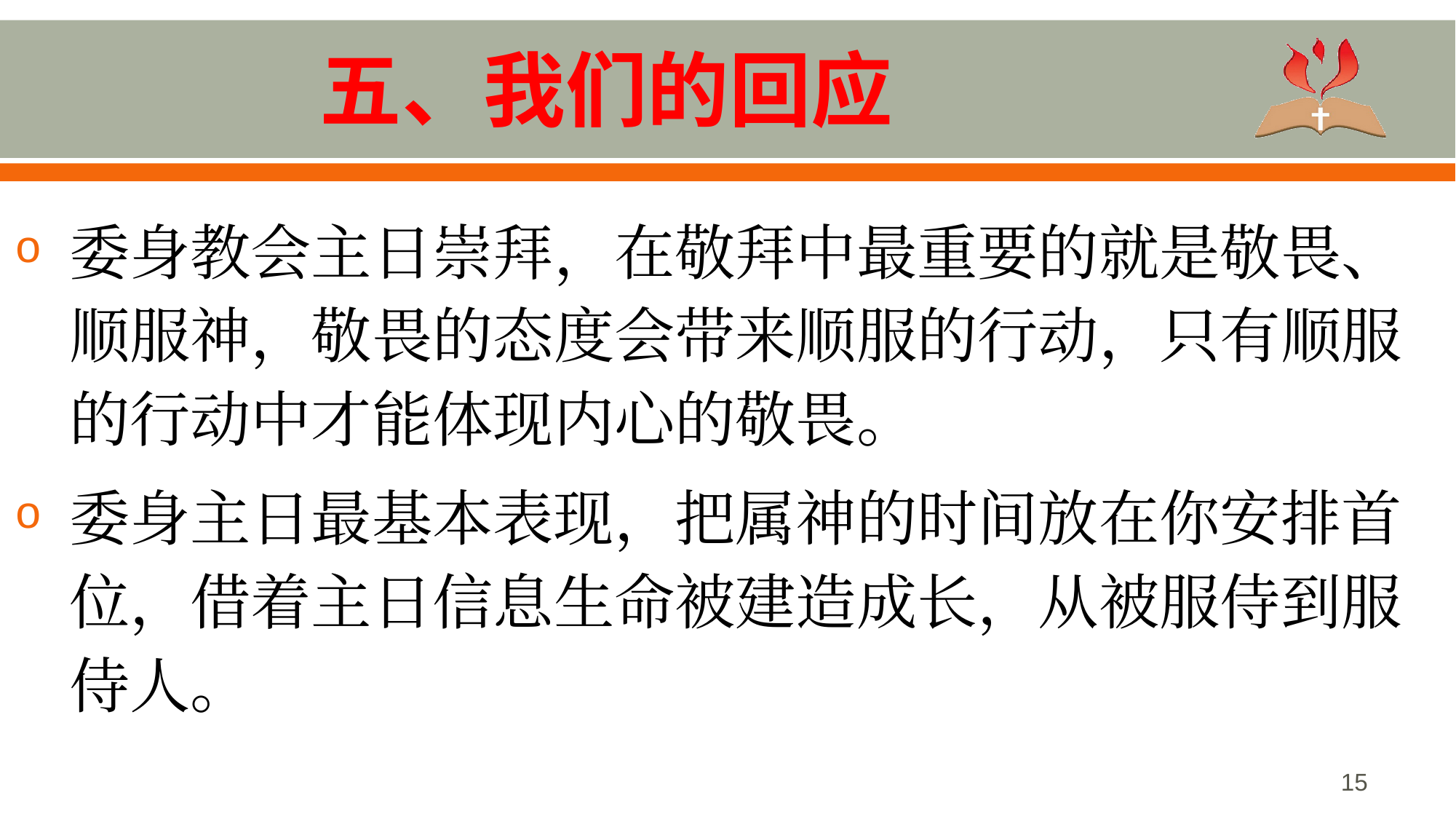

# 五、我们的回应
委身教会主日崇拜，在敬拜中最重要的就是敬畏、顺服神，敬畏的态度会带来顺服的行动，只有顺服的行动中才能体现内心的敬畏。
委身主日最基本表现，把属神的时间放在你安排首位，借着主日信息生命被建造成长，从被服侍到服侍人。

15